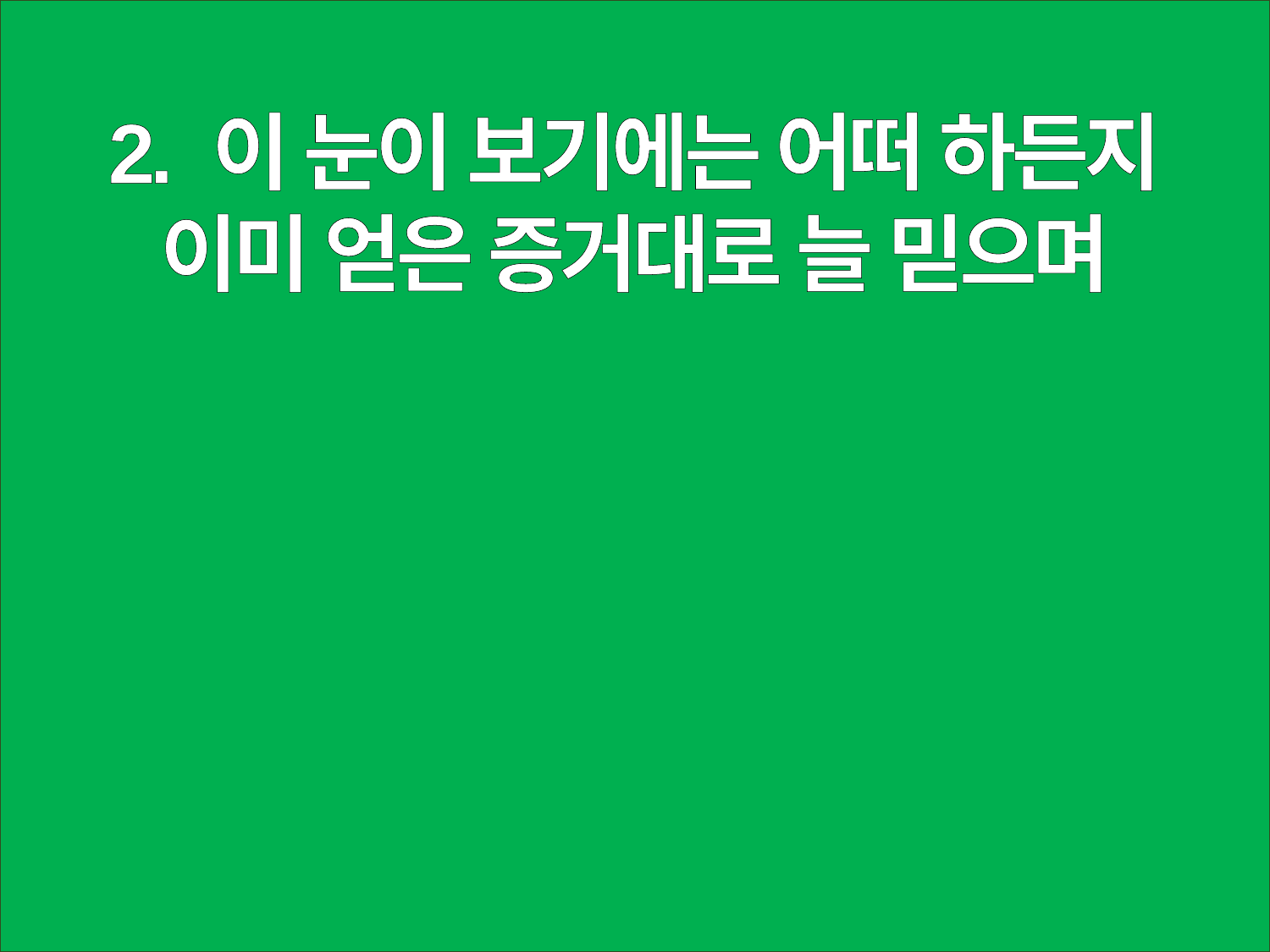

2. 이 눈이 보기에는 어떠 하든지
이미 얻은 증거대로 늘 믿으며